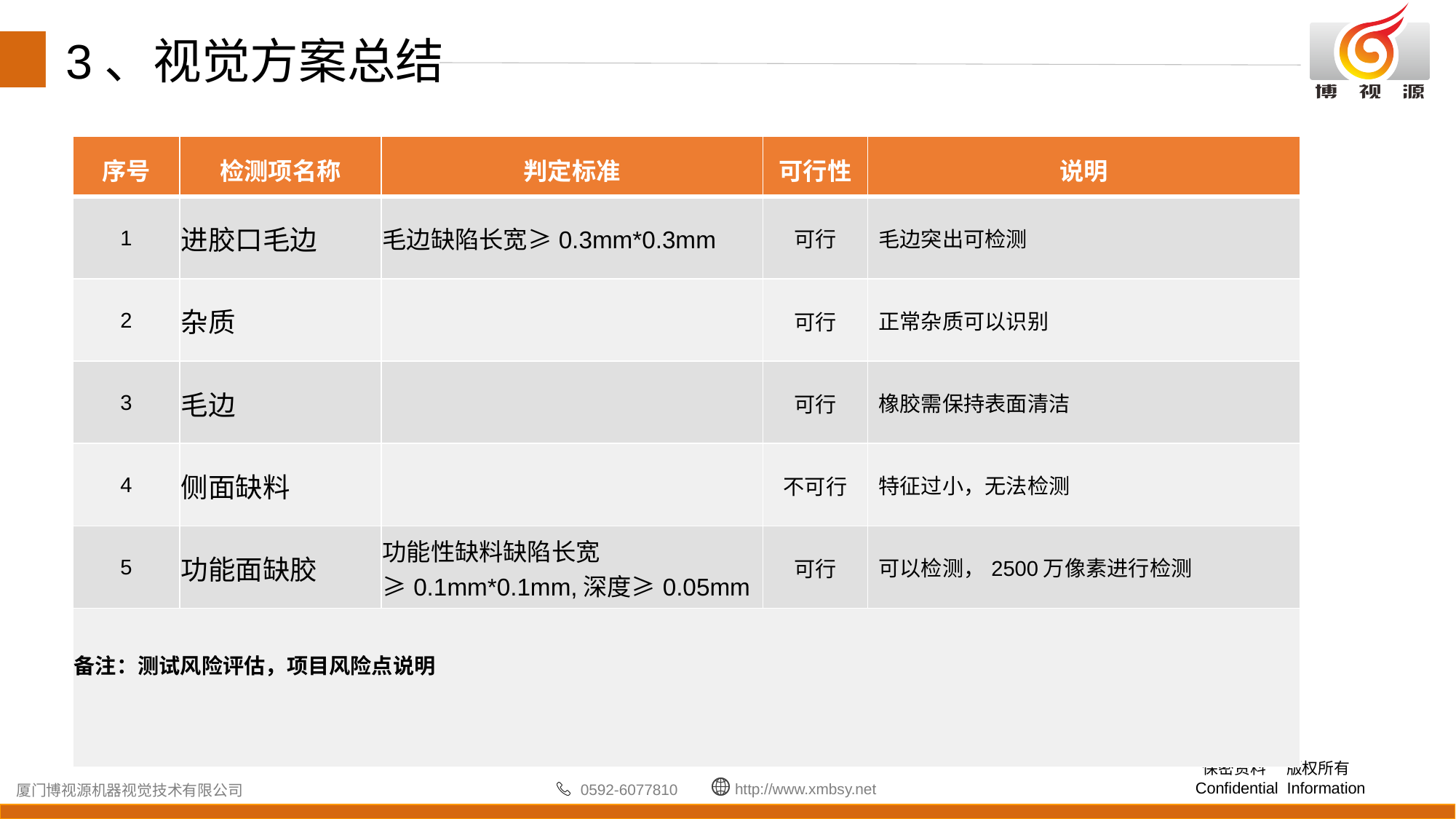

3、视觉方案总结
| 序号 | 检测项名称 | 判定标准 | 可行性 | 说明 |
| --- | --- | --- | --- | --- |
| 1 | 进胶口毛边 | 毛边缺陷长宽≥0.3mm\*0.3mm | 可行 | 毛边突出可检测 |
| 2 | 杂质 |  | 可行 | 正常杂质可以识别 |
| 3 | 毛边 |  | 可行 | 橡胶需保持表面清洁 |
| 4 | 侧面缺料 |  | 不可行 | 特征过小，无法检测 |
| 5 | 功能面缺胶 | 功能性缺料缺陷长宽≥0.1mm\*0.1mm,深度≥0.05mm | 可行 | 可以检测，2500万像素进行检测 |
| 备注：测试风险评估，项目风险点说明 |  |  |  |  |